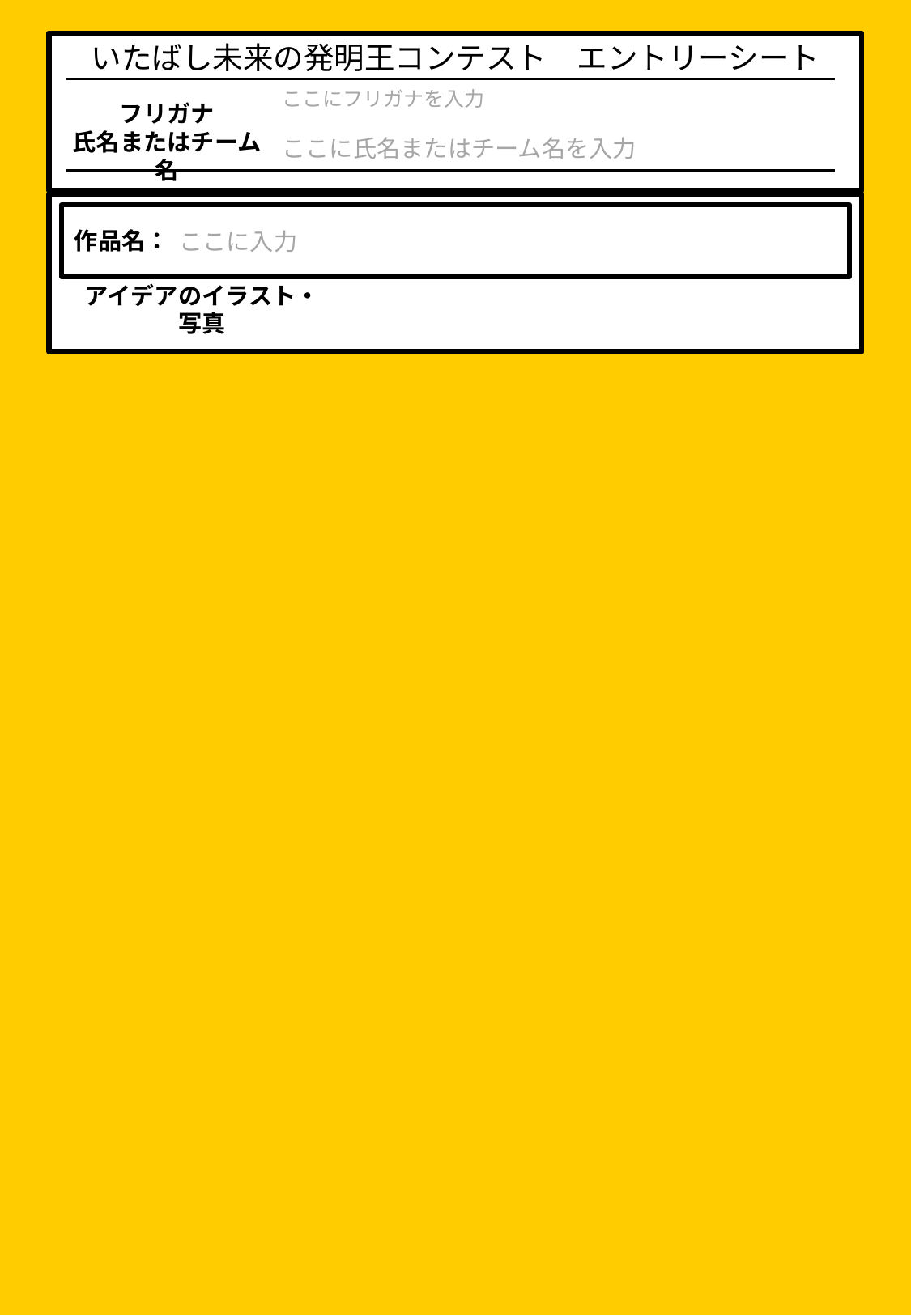

いたばし未来の発明王コンテスト　エントリーシート

ここにフリガナを入力
フリガナ
氏名またはチーム名
ここに氏名またはチーム名を入力

作品名：
ここに入力
アイデアのイラスト・写真